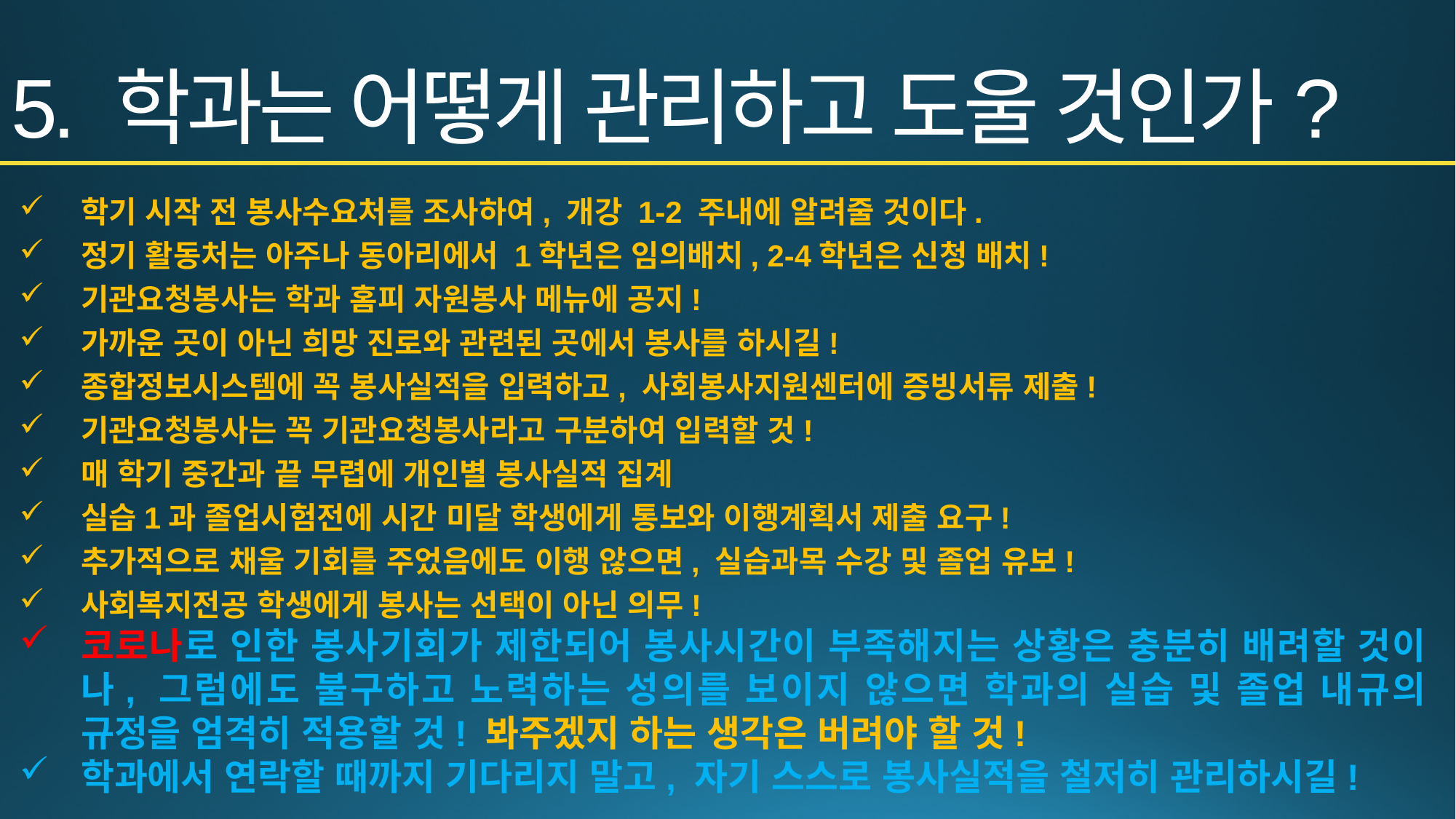

# 5. 학과는 어떻게 관리하고 도울 것인가?
학기 시작 전 봉사수요처를 조사하여, 개강 1-2 주내에 알려줄 것이다.
정기 활동처는 아주나 동아리에서 1학년은 임의배치, 2-4학년은 신청 배치!
기관요청봉사는 학과 홈피 자원봉사 메뉴에 공지!
가까운 곳이 아닌 희망 진로와 관련된 곳에서 봉사를 하시길!
종합정보시스템에 꼭 봉사실적을 입력하고, 사회봉사지원센터에 증빙서류 제출!
기관요청봉사는 꼭 기관요청봉사라고 구분하여 입력할 것!
매 학기 중간과 끝 무렵에 개인별 봉사실적 집계
실습1과 졸업시험전에 시간 미달 학생에게 통보와 이행계획서 제출 요구!
추가적으로 채울 기회를 주었음에도 이행 않으면, 실습과목 수강 및 졸업 유보!
사회복지전공 학생에게 봉사는 선택이 아닌 의무!
코로나로 인한 봉사기회가 제한되어 봉사시간이 부족해지는 상황은 충분히 배려할 것이나, 그럼에도 불구하고 노력하는 성의를 보이지 않으면 학과의 실습 및 졸업 내규의 규정을 엄격히 적용할 것! 봐주겠지 하는 생각은 버려야 할 것!
학과에서 연락할 때까지 기다리지 말고, 자기 스스로 봉사실적을 철저히 관리하시길!